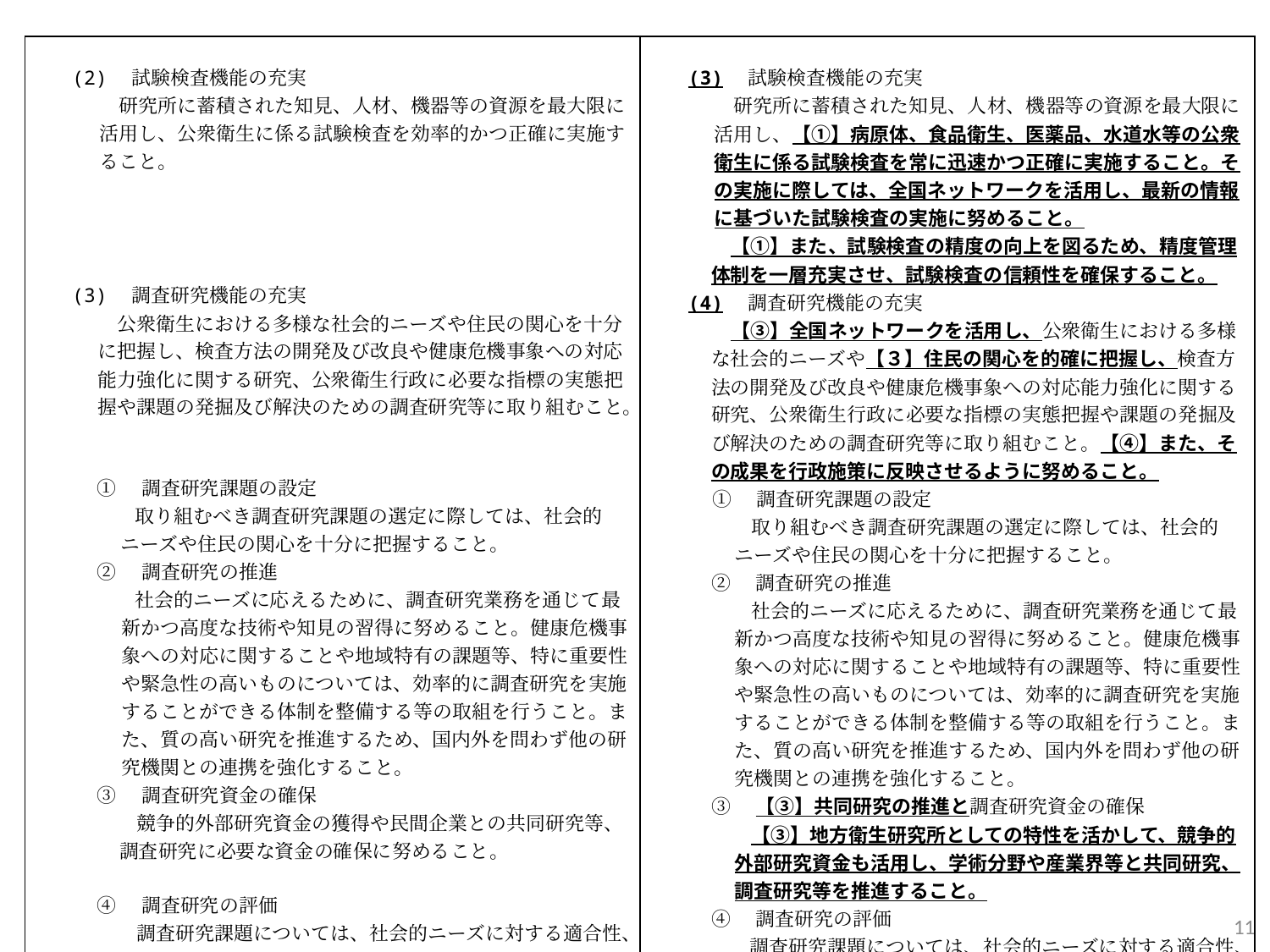

| (2)　試験検査機能の充実 　研究所に蓄積された知見、人材、機器等の資源を最大限に活用し、公衆衛生に係る試験検査を効率的かつ正確に実施すること。 (3)　調査研究機能の充実 公衆衛生における多様な社会的ニーズや住民の関心を十分に把握し、検査方法の開発及び改良や健康危機事象への対応能力強化に関する研究、公衆衛生行政に必要な指標の実態把握や課題の発掘及び解決のための調査研究等に取り組むこと。 ①　調査研究課題の設定 取り組むべき調査研究課題の選定に際しては、社会的ニーズや住民の関心を十分に把握すること。 ②　調査研究の推進 社会的ニーズに応えるために、調査研究業務を通じて最新かつ高度な技術や知見の習得に努めること。健康危機事象への対応に関することや地域特有の課題等、特に重要性や緊急性の高いものについては、効率的に調査研究を実施することができる体制を整備する等の取組を行うこと。また、質の高い研究を推進するため、国内外を問わず他の研究機関との連携を強化すること。 ③　調査研究資金の確保 競争的外部研究資金の獲得や民間企業との共同研究等、調査研究に必要な資金の確保に努めること。 ④　調査研究の評価 調査研究課題については、社会的ニーズに対する適合性、予算や方法の妥当性、得られた成果の公衆衛生施策への反映等の項目について、外部の視点も交えた評価を行い、評価結果を調査研究の質の向上のために有効に利用すること。 | (3)　試験検査機能の充実 　研究所に蓄積された知見、人材、機器等の資源を最大限に活用し、【①】病原体、食品衛生、医薬品、水道水等の公衆衛生に係る試験検査を常に迅速かつ正確に実施すること。その実施に際しては、全国ネットワークを活用し、最新の情報に基づいた試験検査の実施に努めること。 　【①】また、試験検査の精度の向上を図るため、精度管理体制を一層充実させ、試験検査の信頼性を確保すること。 (4)　調査研究機能の充実 　【③】全国ネットワークを活用し、公衆衛生における多様な社会的ニーズや【３】住民の関心を的確に把握し、検査方法の開発及び改良や健康危機事象への対応能力強化に関する研究、公衆衛生行政に必要な指標の実態把握や課題の発掘及び解決のための調査研究等に取り組むこと。【④】また、その成果を行政施策に反映させるように努めること。 ①　調査研究課題の設定 取り組むべき調査研究課題の選定に際しては、社会的ニーズや住民の関心を十分に把握すること。 ②　調査研究の推進 社会的ニーズに応えるために、調査研究業務を通じて最新かつ高度な技術や知見の習得に努めること。健康危機事象への対応に関することや地域特有の課題等、特に重要性や緊急性の高いものについては、効率的に調査研究を実施することができる体制を整備する等の取組を行うこと。また、質の高い研究を推進するため、国内外を問わず他の研究機関との連携を強化すること。 ③　【③】共同研究の推進と調査研究資金の確保 【③】地方衛生研究所としての特性を活かして、競争的外部研究資金も活用し、学術分野や産業界等と共同研究、調査研究等を推進すること。 ④　調査研究の評価 調査研究課題については、社会的ニーズに対する適合性、予算や方法の妥当性、得られた成果の公衆衛生施策への反映等の項目について、外部の視点も交えた評価を行い、評価結果を調査研究の質の向上のために有効に利用すること。 |
| --- | --- |
11